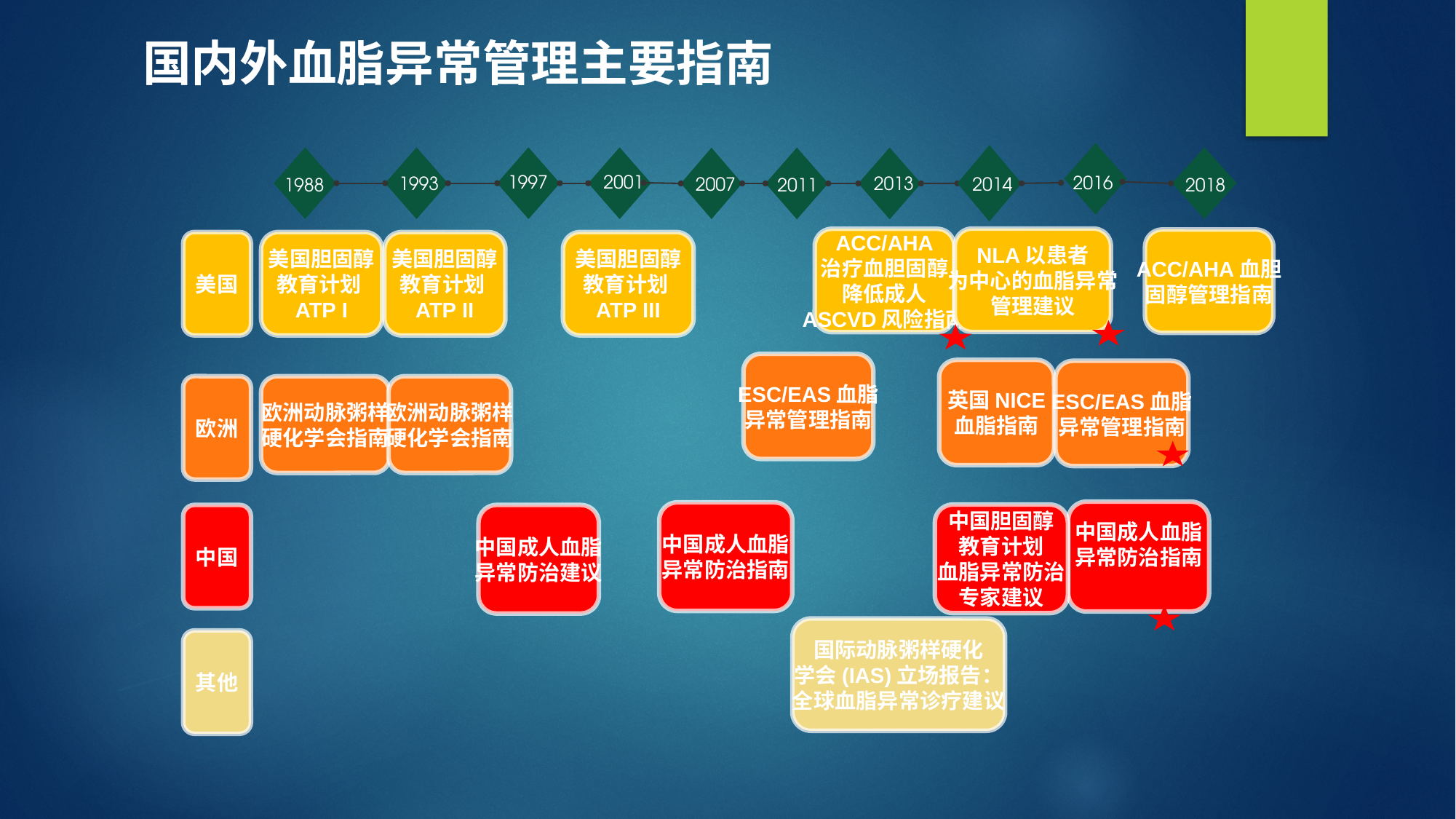

国内外血脂异常管理主要指南

1997
2001
2013
1993
2007
1988
2011
ACC/AHA
治疗血胆固醇
降低成人
ASCVD风险指南
美国
美国胆固醇
教育计划
ATP I
美国胆固醇
教育计划
ATP II
美国胆固醇
教育计划
ATP III
ESC/EAS血脂
异常管理指南
欧洲
欧洲动脉粥样
硬化学会指南
欧洲动脉粥样
硬化学会指南
中国成人血脂
异常防治指南
中国
中国成人血脂
异常防治建议
国际动脉粥样硬化
学会(IAS)立场报告：
全球血脂异常诊疗建议
其他
2016
2014
NLA以患者
为中心的血脂异常
管理建议
英国NICE
血脂指南
中国胆固醇
教育计划
血脂异常防治
专家建议

中国成人血脂
异常防治指南

2018
ACC/AHA血胆
固醇管理指南
ESC/EAS血脂
异常管理指南